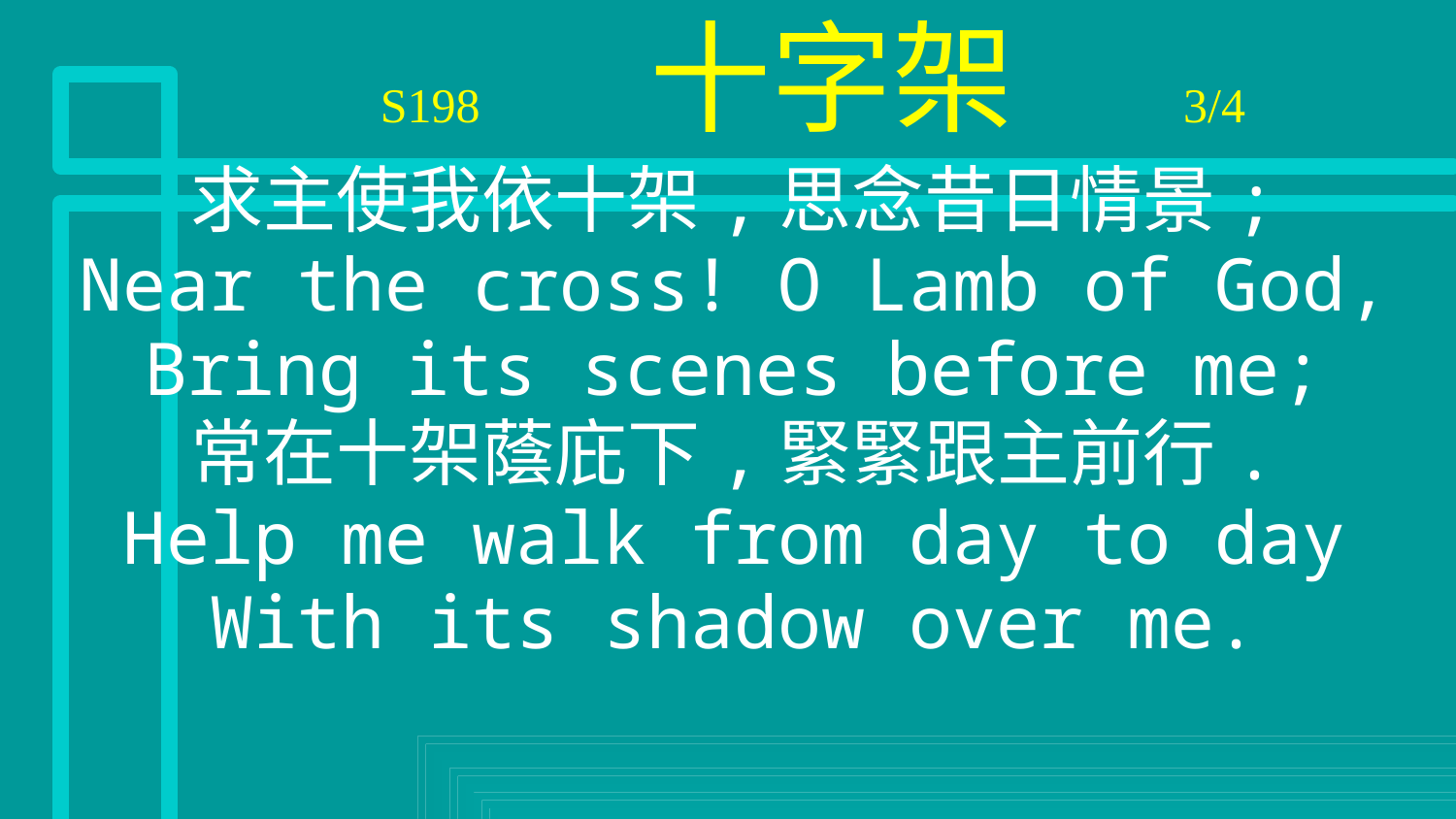

# S198             十字架       3/4
求主使我依十架,思念昔日情景;
Near the cross! O Lamb of God,
Bring its scenes before me;
常在十架蔭庇下,緊緊跟主前行.
Help me walk from day to day
With its shadow over me.